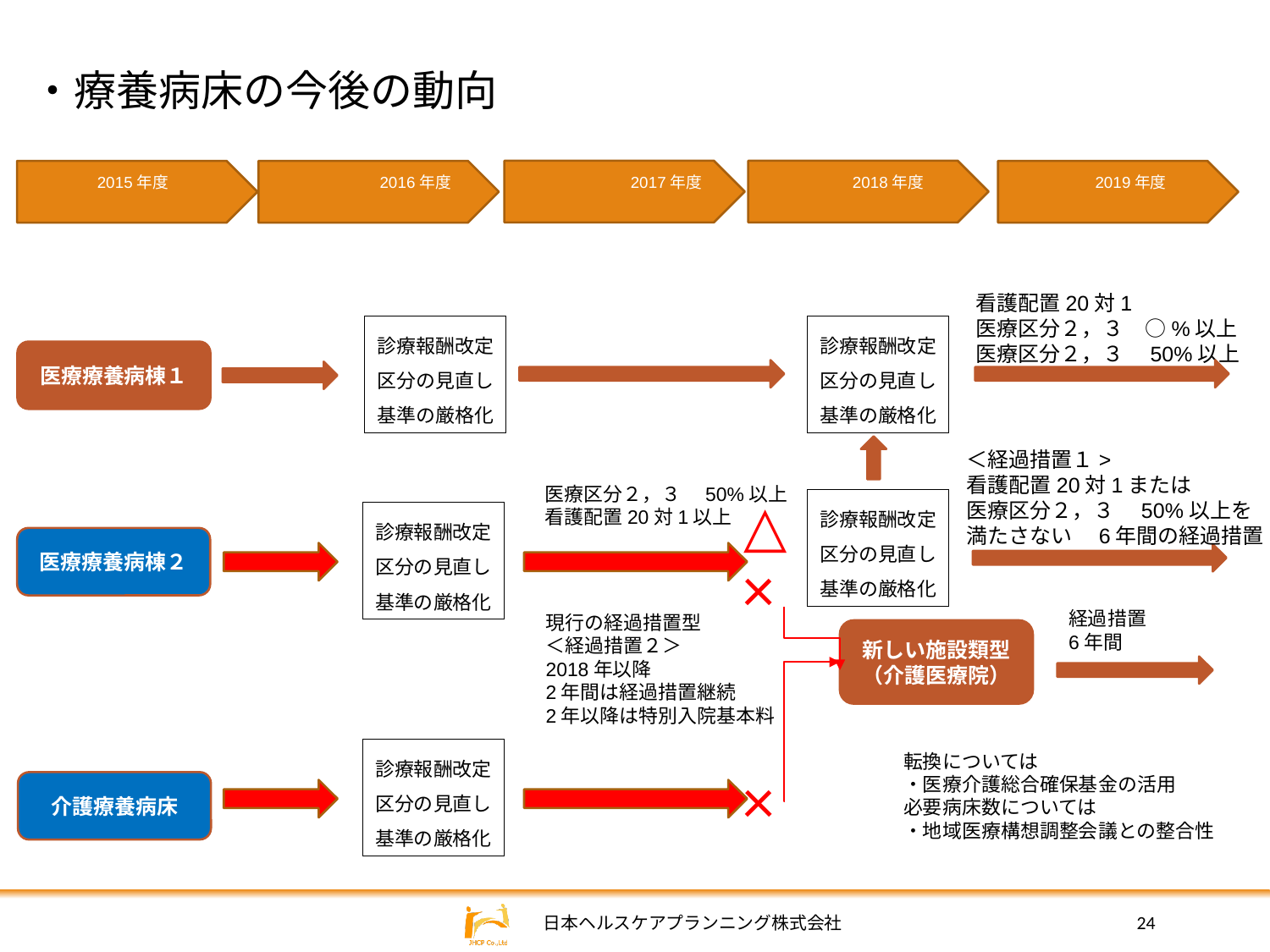

・療養病床の今後の動向

2015年度
2016年度
2017年度
2018年度
2019年度
看護配置20対1
医療区分２，３　○%以上
医療区分２，３　50%以上
診療報酬改定
区分の見直し
基準の厳格化
診療報酬改定
区分の見直し
基準の厳格化
医療療養病棟１

＜経過措置１>
看護配置20対1または
医療区分２，３　50%以上を
満たさない　6年間の経過措置

医療区分２，３　50%以上
看護配置20対1以上
△
診療報酬改定
区分の見直し
基準の厳格化
診療報酬改定
区分の見直し
基準の厳格化
医療療養病棟２

×

経過措置
6年間
現行の経過措置型
＜経過措置２＞
2018年以降
2年間は経過措置継続
2年以降は特別入院基本料
新しい施設類型
（介護医療院）

診療報酬改定
区分の見直し
基準の厳格化
転換については
・医療介護総合確保基金の活用
必要病床数については
・地域医療構想調整会議との整合性
×
介護療養病床

24